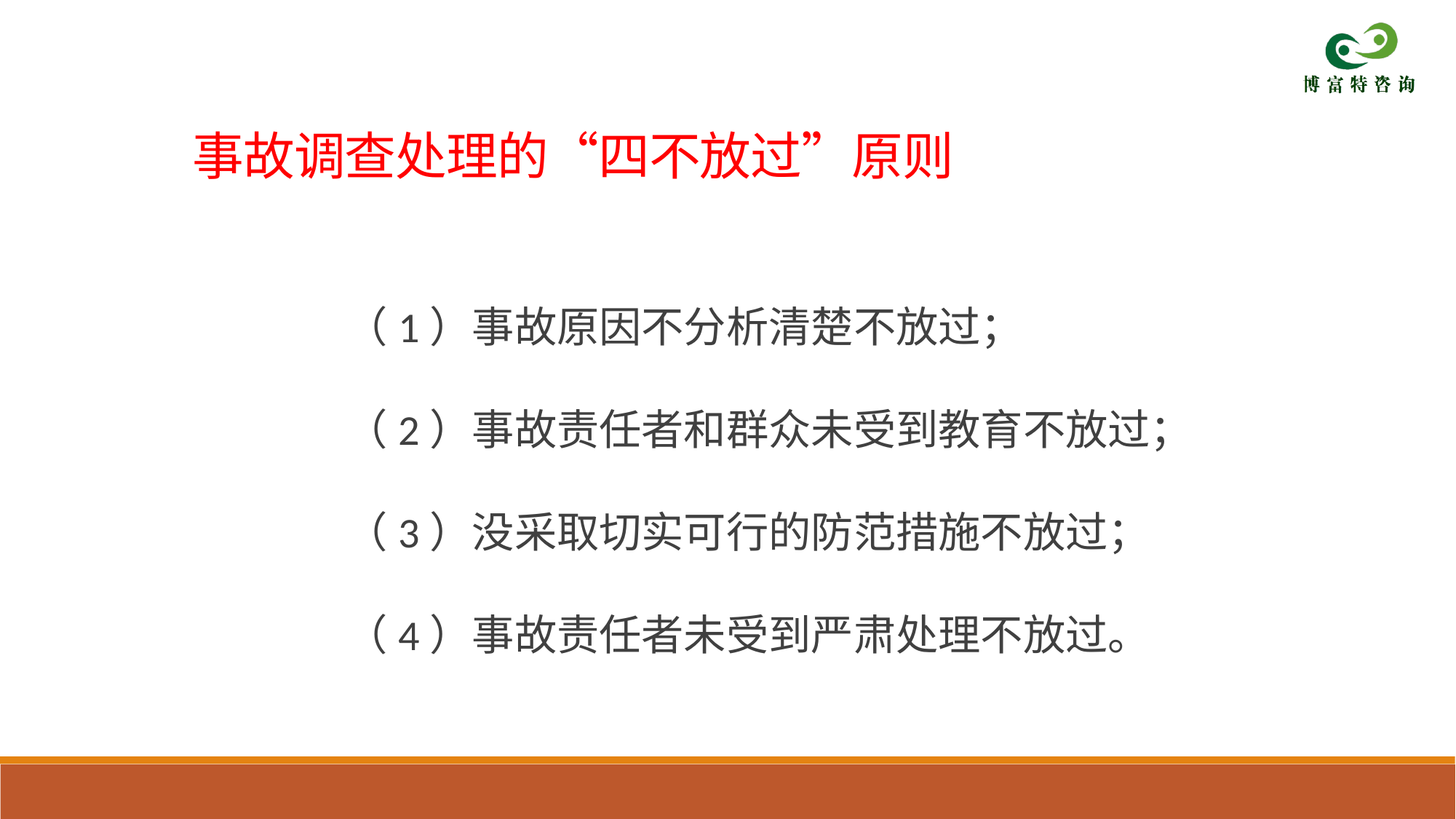

事故调查处理的“四不放过”原则
（1）事故原因不分析清楚不放过；
（2）事故责任者和群众未受到教育不放过；
（3）没采取切实可行的防范措施不放过；
（4）事故责任者未受到严肃处理不放过。